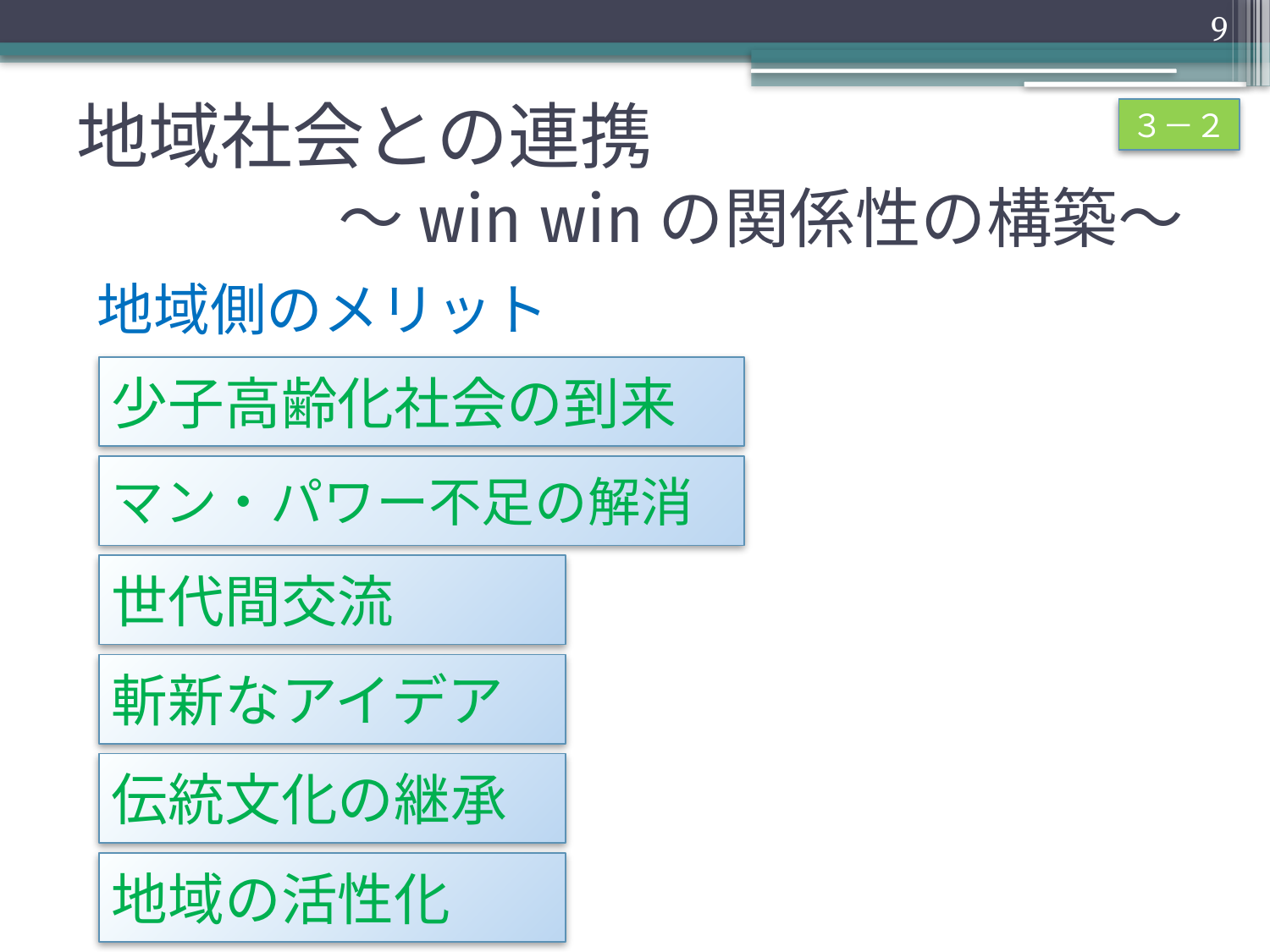

9
# 地域社会との連携　 　　　　～win winの関係性の構築～
３－２

地域側のメリット
少子高齢化社会の到来
マン・パワー不足の解消
世代間交流
斬新なアイデア
伝統文化の継承
地域の活性化